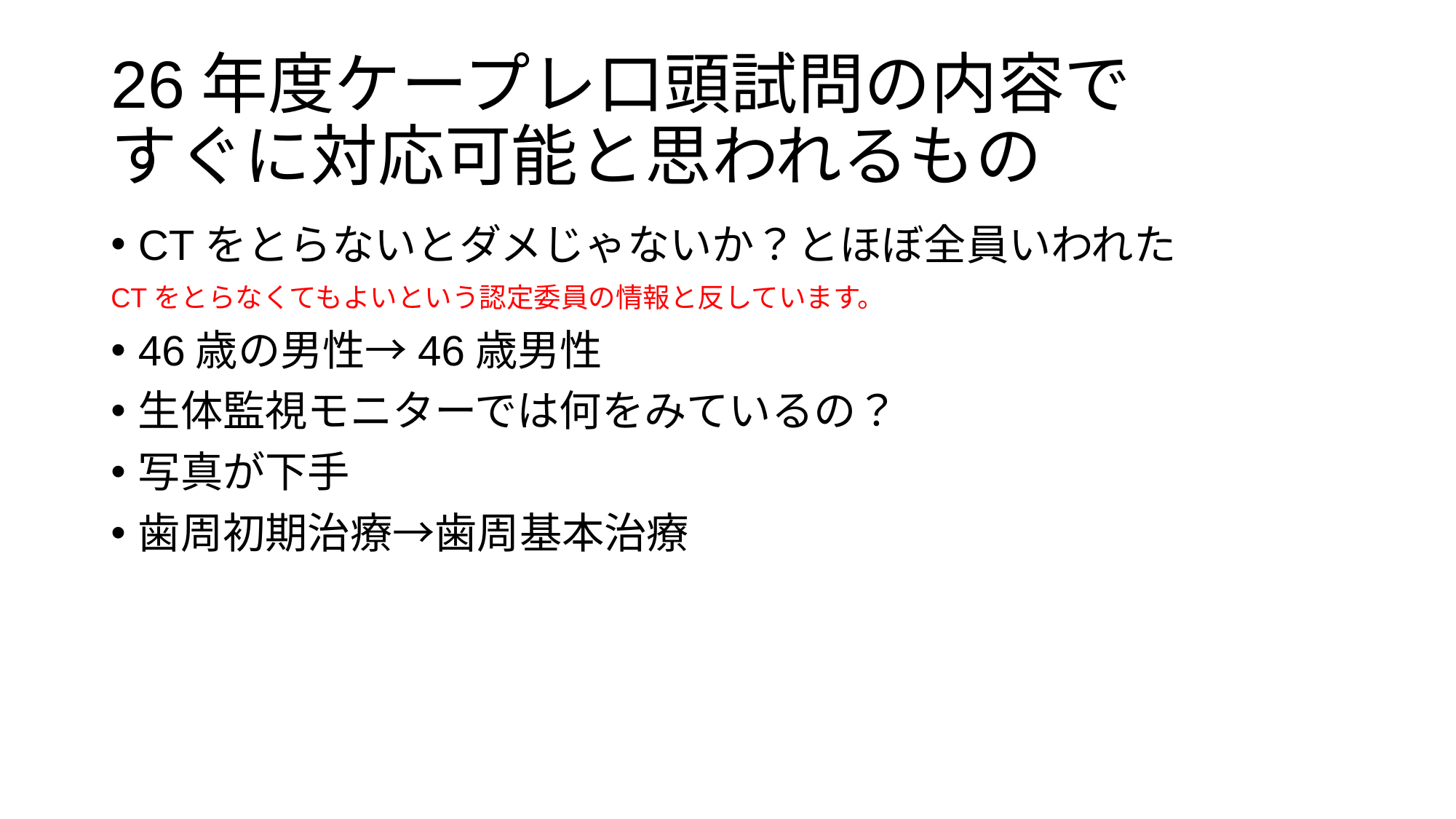

# 26年度ケープレ口頭試問の内容で すぐに対応可能と思われるもの
CTをとらないとダメじゃないか？とほぼ全員いわれた
CTをとらなくてもよいという認定委員の情報と反しています。
46歳の男性→46歳男性
生体監視モニターでは何をみているの？
写真が下手
歯周初期治療→歯周基本治療